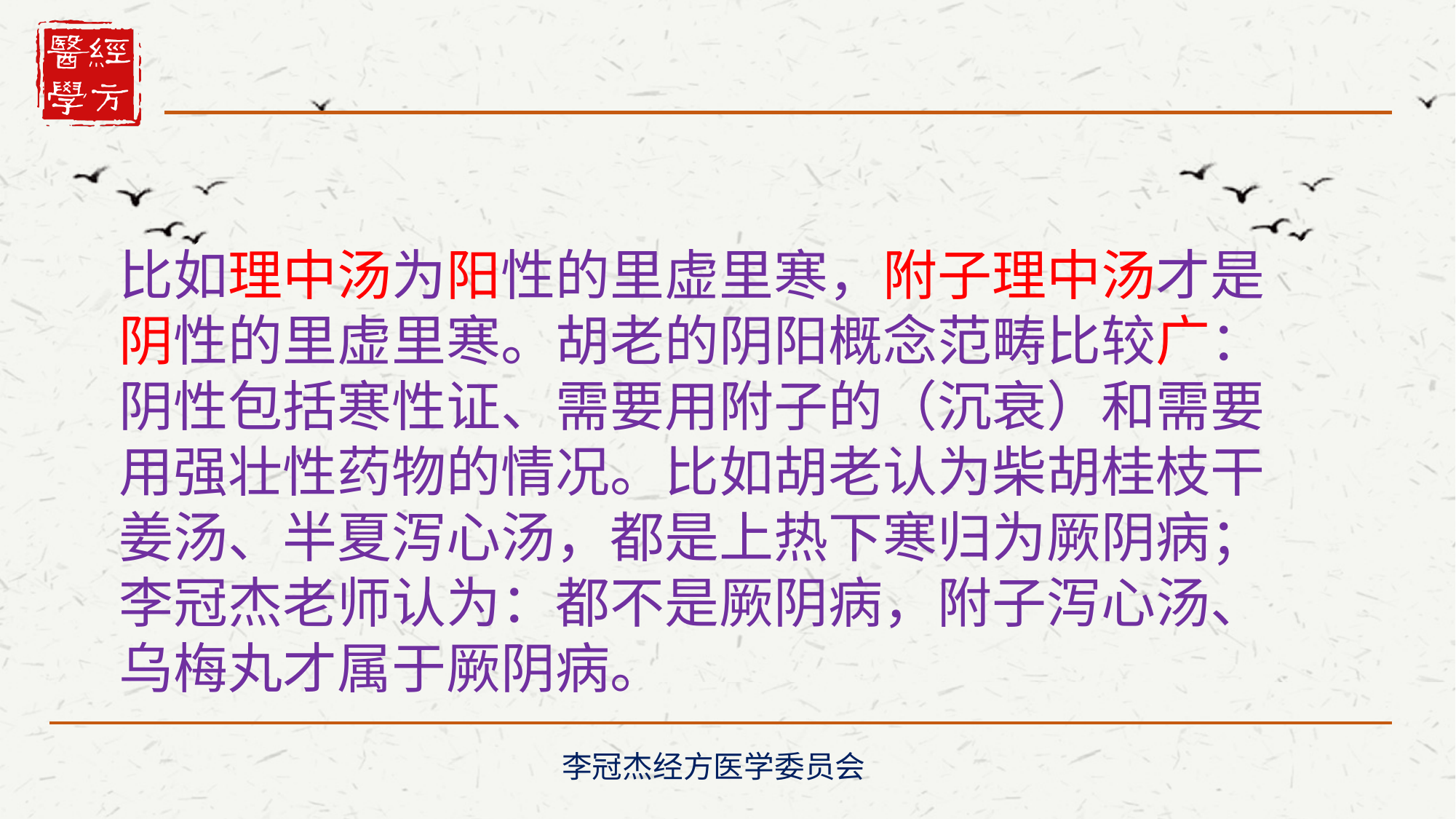

比如理中汤为阳性的里虚里寒，附子理中汤才是阴性的里虚里寒。胡老的阴阳概念范畴比较广：阴性包括寒性证、需要用附子的（沉衰）和需要用强壮性药物的情况。比如胡老认为柴胡桂枝干姜汤、半夏泻心汤，都是上热下寒归为厥阴病；李冠杰老师认为：都不是厥阴病，附子泻心汤、乌梅丸才属于厥阴病。
10